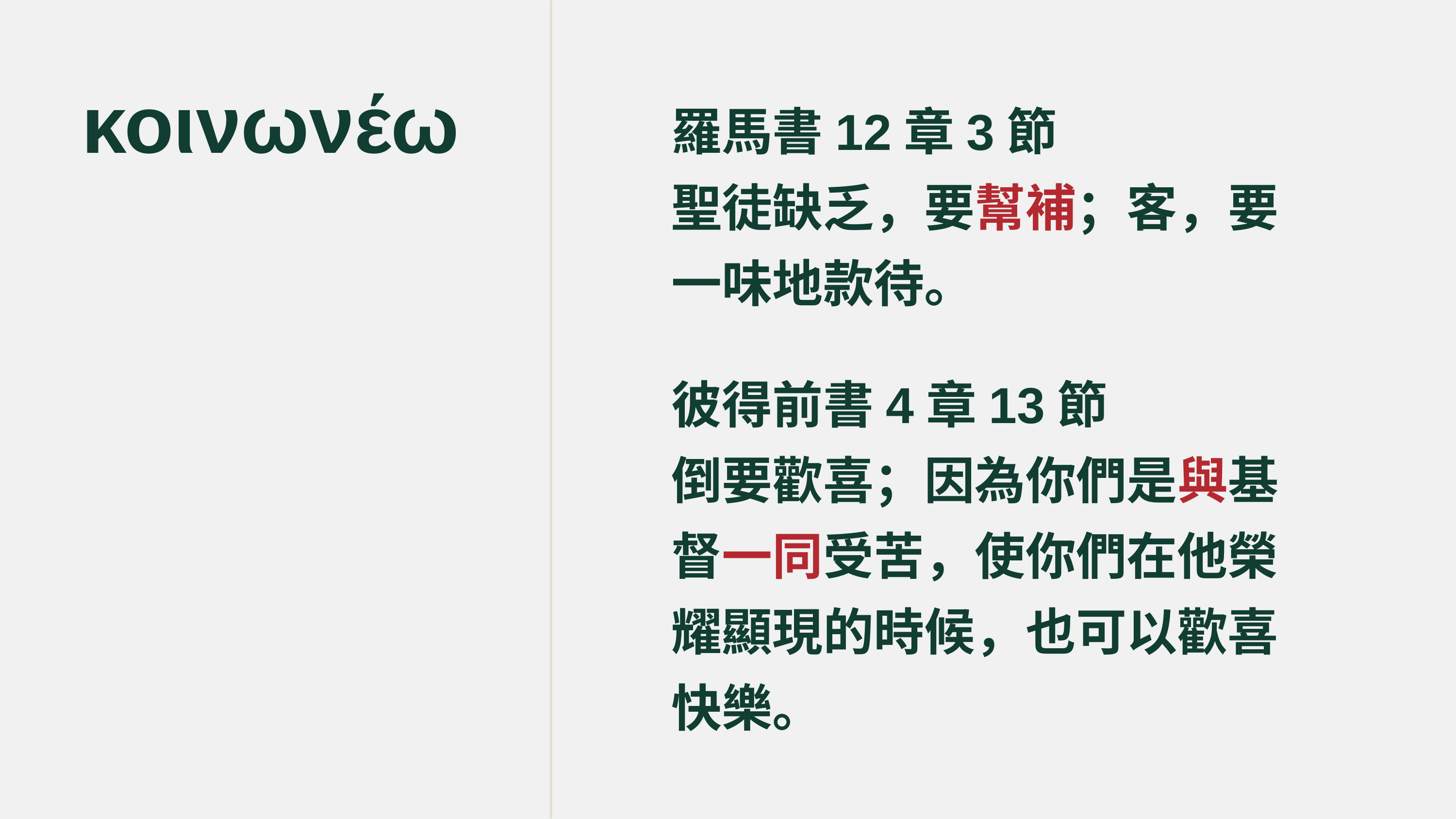

κοινωνέω

羅馬書12章3節
聖徒缺乏，要幫補；客，要一味地款待。
彼得前書4章13節
倒要歡喜；因為你們是與基督一同受苦，使你們在他榮耀顯現的時候，也可以歡喜快樂。